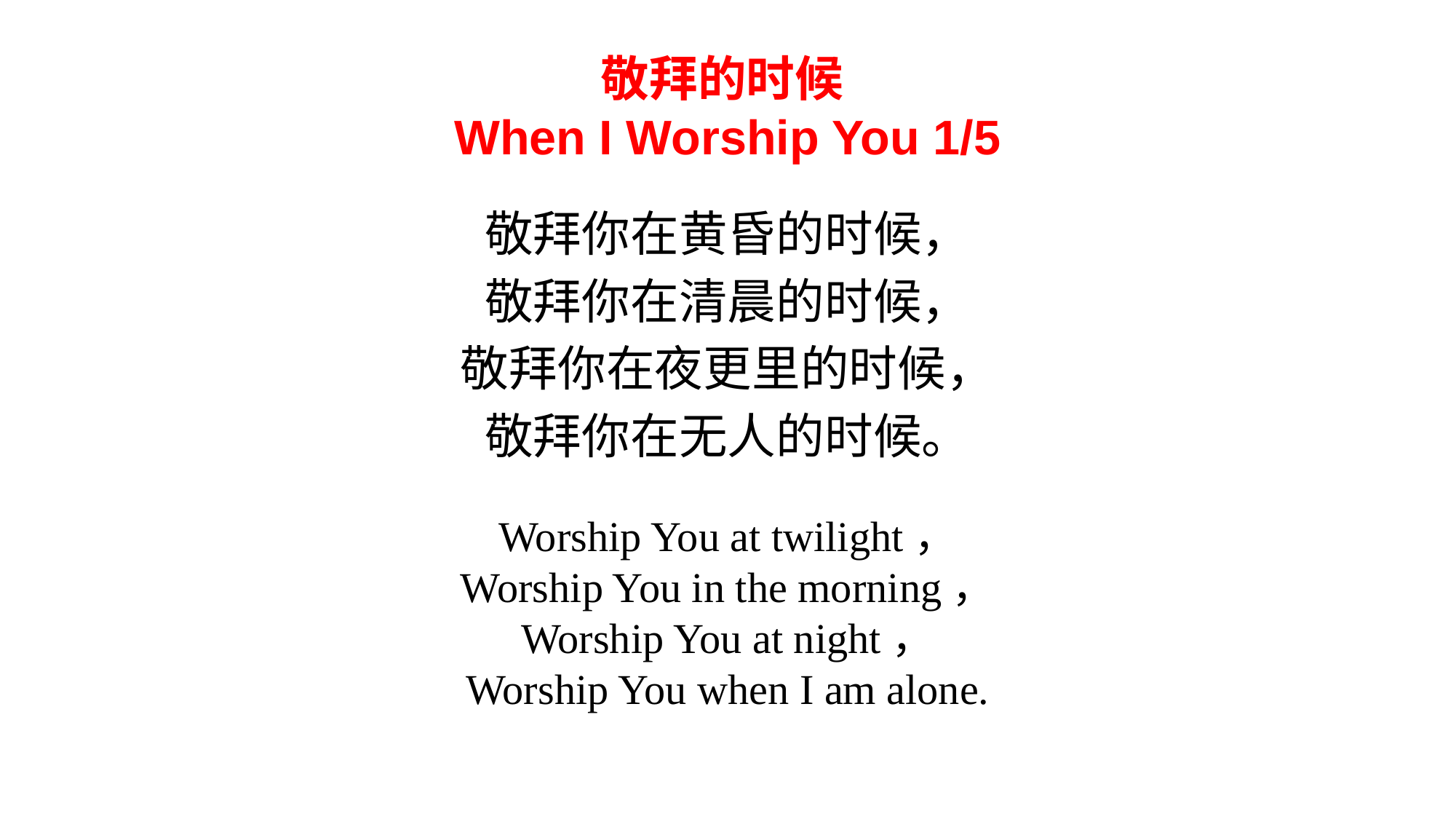

敬拜的时候
When I Worship You 1/5
敬拜你在黄昏的时候，
敬拜你在清晨的时候，
敬拜你在夜更里的时候，
敬拜你在无人的时候。

Worship You at twilight，
Worship You in the morning，
Worship You at night，
Worship You when I am alone.